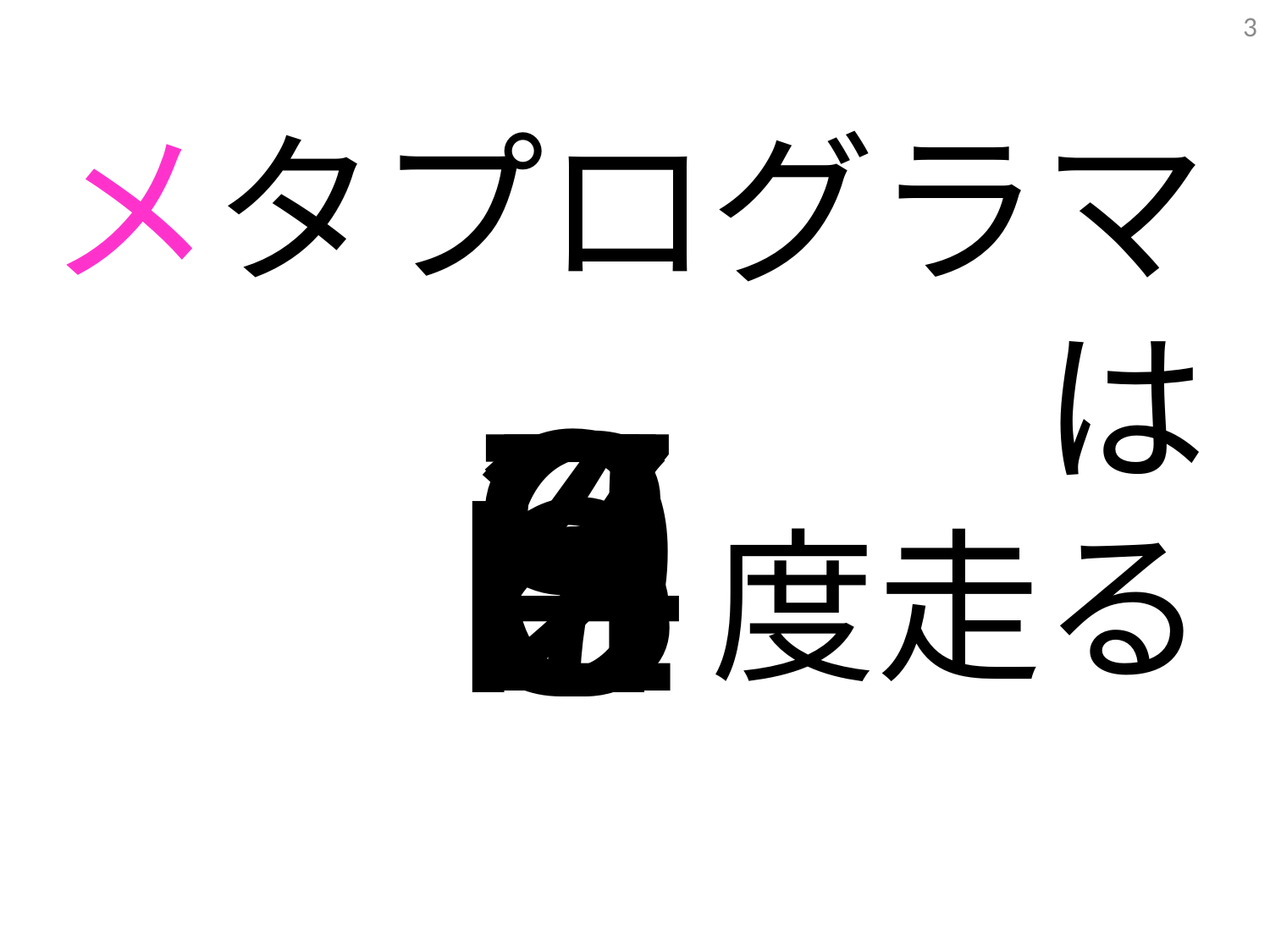

# メタプログラマ は 度走る
２
ｎ
３
４
５
６
７
８
９